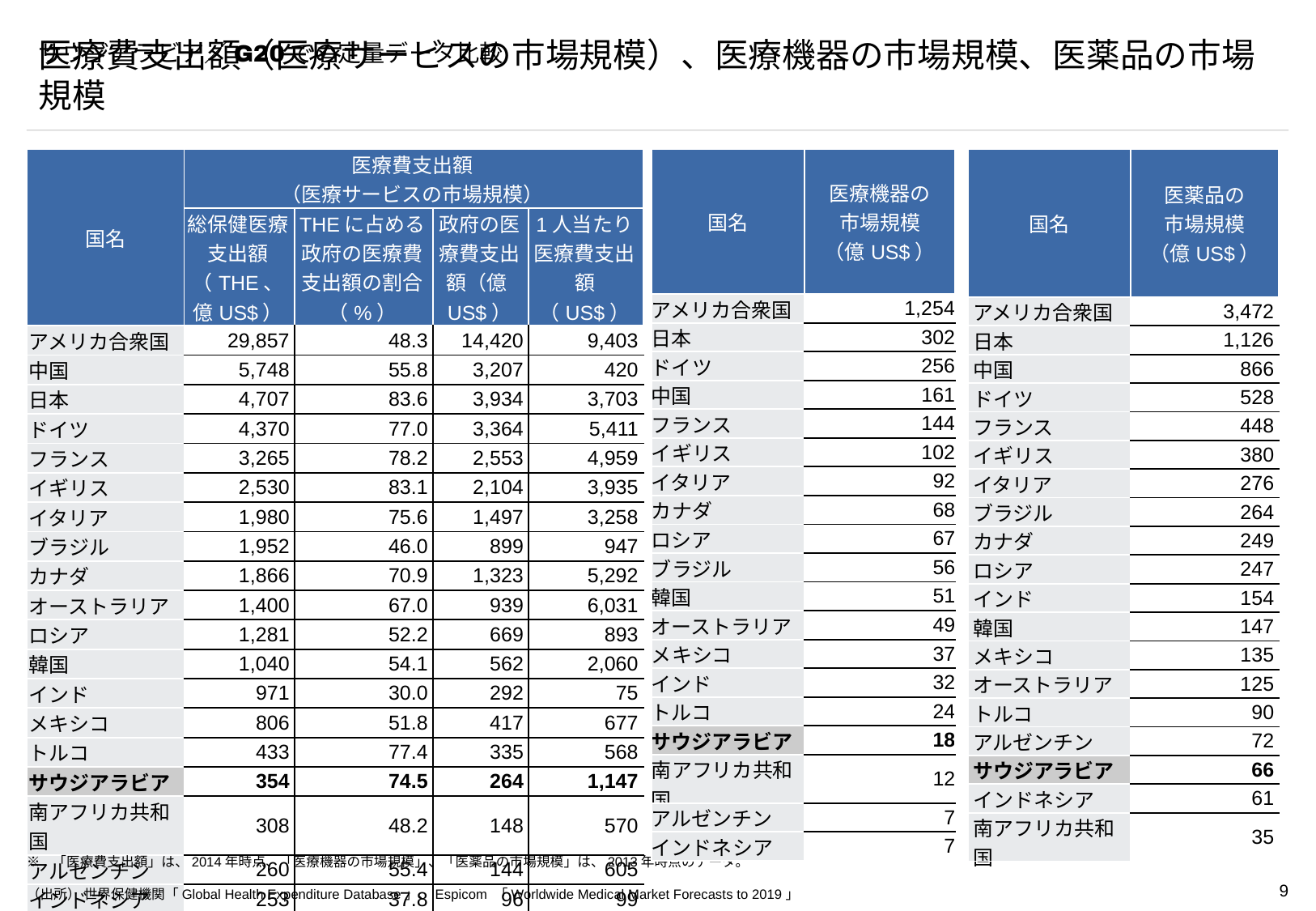

# サウジアラビア／G20での定量データ比較
医療費支出額（医療サービスの市場規模）、医療機器の市場規模、医薬品の市場規模
| 国名 | 医療費支出額 （医療サービスの市場規模） |  |  |  |
| --- | --- | --- | --- | --- |
|  | 総保健医療支出額（THE、億US$） | THEに占める政府の医療費支出額の割合（%） | 政府の医療費支出額（億US$） | 1人当たり医療費支出額（US$） |
| アメリカ合衆国 | 29,857 | 48.3 | 14,420 | 9,403 |
| 中国 | 5,748 | 55.8 | 3,207 | 420 |
| 日本 | 4,707 | 83.6 | 3,934 | 3,703 |
| ドイツ | 4,370 | 77.0 | 3,364 | 5,411 |
| フランス | 3,265 | 78.2 | 2,553 | 4,959 |
| イギリス | 2,530 | 83.1 | 2,104 | 3,935 |
| イタリア | 1,980 | 75.6 | 1,497 | 3,258 |
| ブラジル | 1,952 | 46.0 | 899 | 947 |
| カナダ | 1,866 | 70.9 | 1,323 | 5,292 |
| オーストラリア | 1,400 | 67.0 | 939 | 6,031 |
| ロシア | 1,281 | 52.2 | 669 | 893 |
| 韓国 | 1,040 | 54.1 | 562 | 2,060 |
| インド | 971 | 30.0 | 292 | 75 |
| メキシコ | 806 | 51.8 | 417 | 677 |
| トルコ | 433 | 77.4 | 335 | 568 |
| サウジアラビア | 354 | 74.5 | 264 | 1,147 |
| 南アフリカ共和国 | 308 | 48.2 | 148 | 570 |
| アルゼンチン | 260 | 55.4 | 144 | 605 |
| インドネシア | 253 | 37.8 | 96 | 99 |
| 国名 | 医療機器の 市場規模 （億US$） |
| --- | --- |
| アメリカ合衆国 | 1,254 |
| 日本 | 302 |
| ドイツ | 256 |
| 中国 | 161 |
| フランス | 144 |
| イギリス | 102 |
| イタリア | 92 |
| カナダ | 68 |
| ロシア | 67 |
| ブラジル | 56 |
| 韓国 | 51 |
| オーストラリア | 49 |
| メキシコ | 37 |
| インド | 32 |
| トルコ | 24 |
| サウジアラビア | 18 |
| 南アフリカ共和国 | 12 |
| アルゼンチン | 7 |
| インドネシア | 7 |
| 国名 | 医薬品の 市場規模 （億US$） |
| --- | --- |
| アメリカ合衆国 | 3,472 |
| 日本 | 1,126 |
| 中国 | 866 |
| ドイツ | 528 |
| フランス | 448 |
| イギリス | 380 |
| イタリア | 276 |
| ブラジル | 264 |
| カナダ | 249 |
| ロシア | 247 |
| インド | 154 |
| 韓国 | 147 |
| メキシコ | 135 |
| オーストラリア | 125 |
| トルコ | 90 |
| アルゼンチン | 72 |
| サウジアラビア | 66 |
| インドネシア | 61 |
| 南アフリカ共和国 | 35 |
※	「医療費支出額」は、2014年時点、「医療機器の市場規模」、「医薬品の市場規模」は、2013年時点のデータ。
（出所） 世界保健機関「Global Health Expenditure Database」、Espicom 「Worldwide Medical Market Forecasts to 2019」